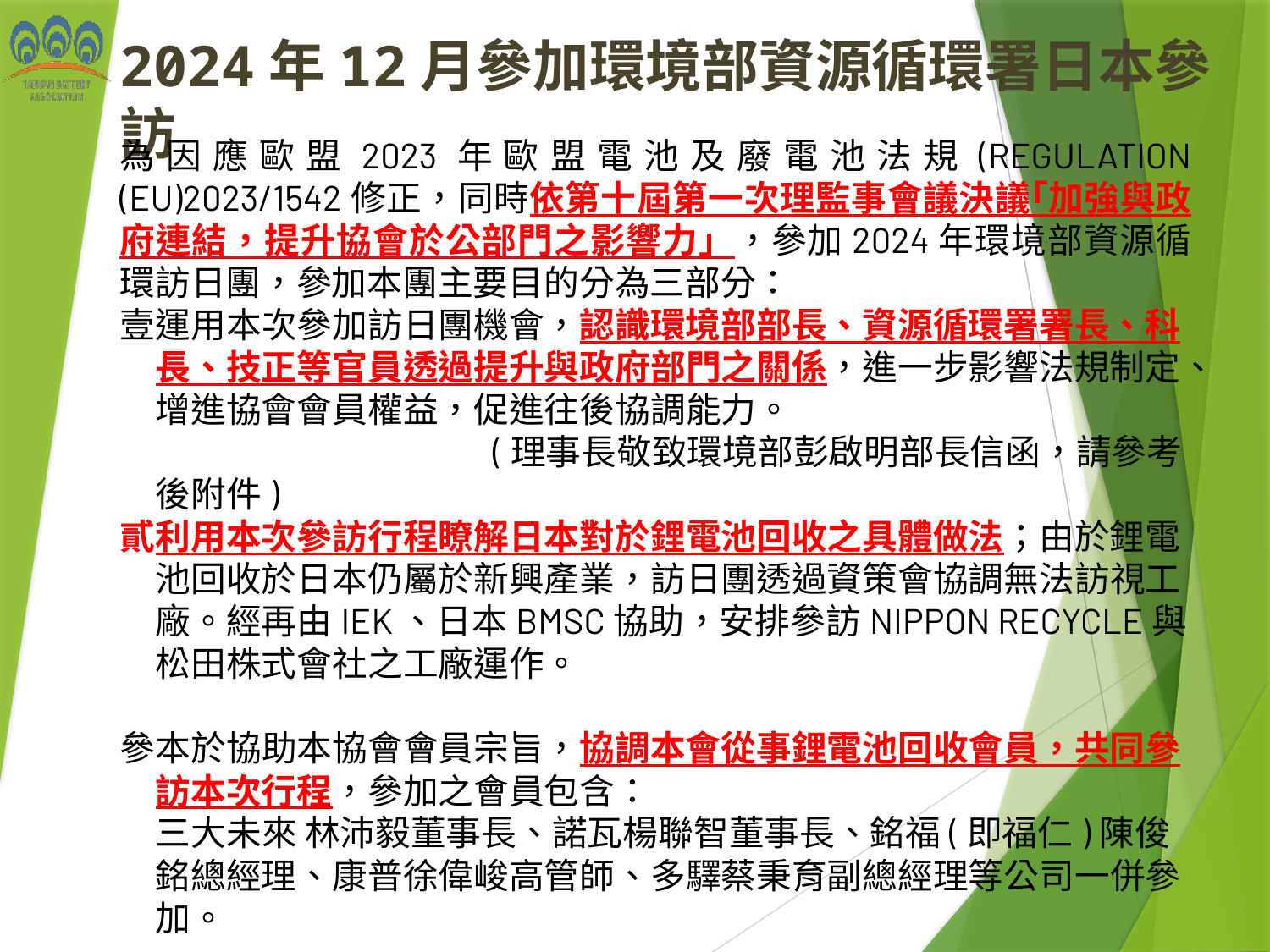

2024年12月參加環境部資源循環署日本參訪
為因應歐盟2023年歐盟電池及廢電池法規(REGULATION (EU)2023/1542修正，同時依第十屆第一次理監事會議決議｢加強與政府連結，提升協會於公部門之影響力」，參加2024年環境部資源循環訪日團，參加本團主要目的分為三部分：
運用本次參加訪日團機會，認識環境部部長、資源循環署署長、科長、技正等官員透過提升與政府部門之關係，進一步影響法規制定、增進協會會員權益，促進往後協調能力。
                                          (理事長敬致環境部彭啟明部長信函，請參考後附件)
利用本次參訪行程瞭解日本對於鋰電池回收之具體做法；由於鋰電池回收於日本仍屬於新興產業，訪日團透過資策會協調無法訪視工廠。經再由IEK、日本BMSC協助，安排參訪NIPPON RECYCLE與松田株式會社之工廠運作。
本於協助本協會會員宗旨，協調本會從事鋰電池回收會員，共同參訪本次行程，參加之會員包含：
三大未來 林沛毅董事長、諾瓦楊聯智董事長、銘福(即福仁)陳俊銘總經理、康普徐偉峻高管師、多驛蔡秉育副總經理等公司一併參加。